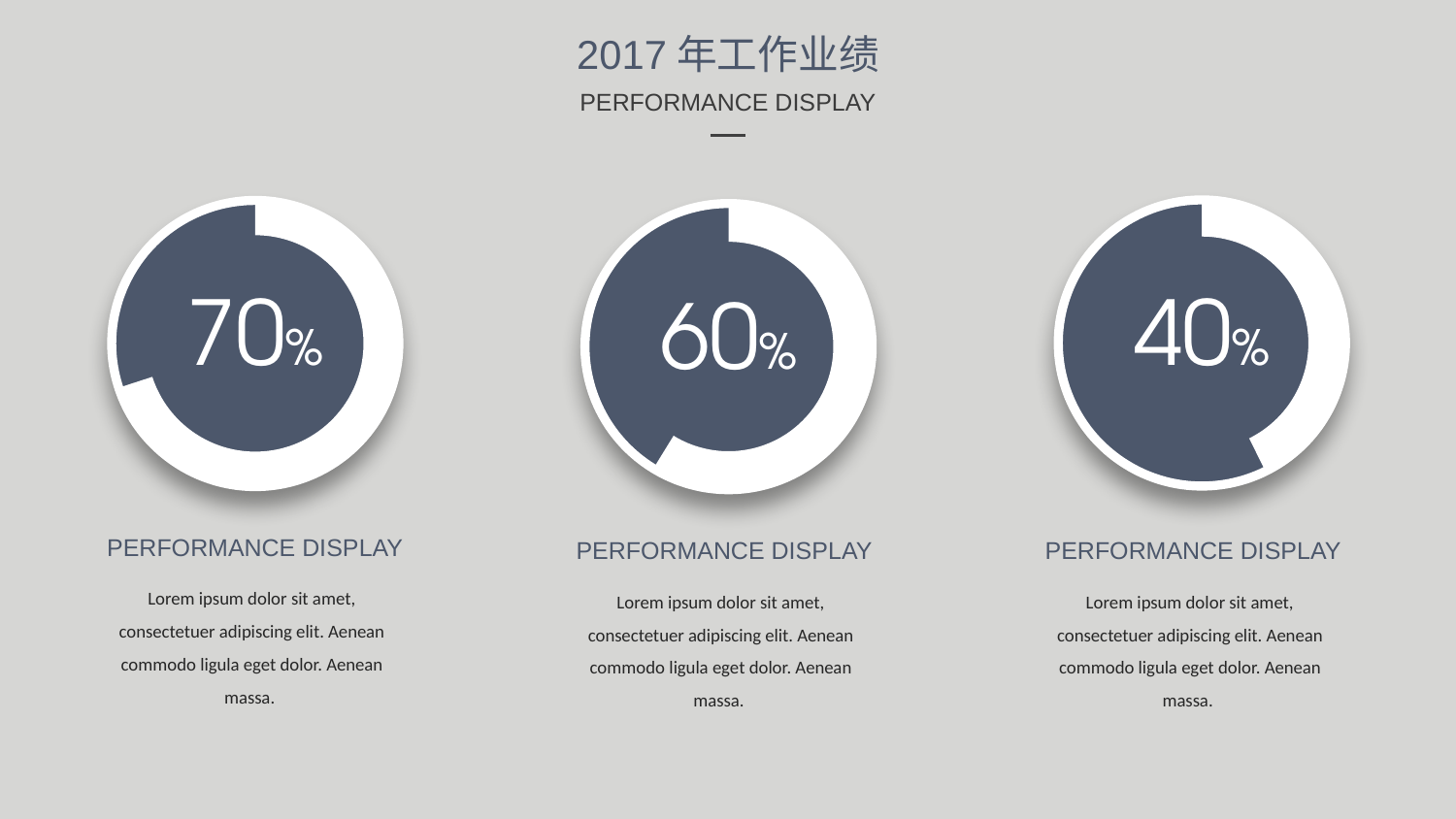

2017年工作业绩
PERFORMANCE DISPLAY

40%

70%

60%
PERFORMANCE DISPLAY
PERFORMANCE DISPLAY
PERFORMANCE DISPLAY
Lorem ipsum dolor sit amet, consectetuer adipiscing elit. Aenean commodo ligula eget dolor. Aenean massa.
Lorem ipsum dolor sit amet, consectetuer adipiscing elit. Aenean commodo ligula eget dolor. Aenean massa.
Lorem ipsum dolor sit amet, consectetuer adipiscing elit. Aenean commodo ligula eget dolor. Aenean massa.